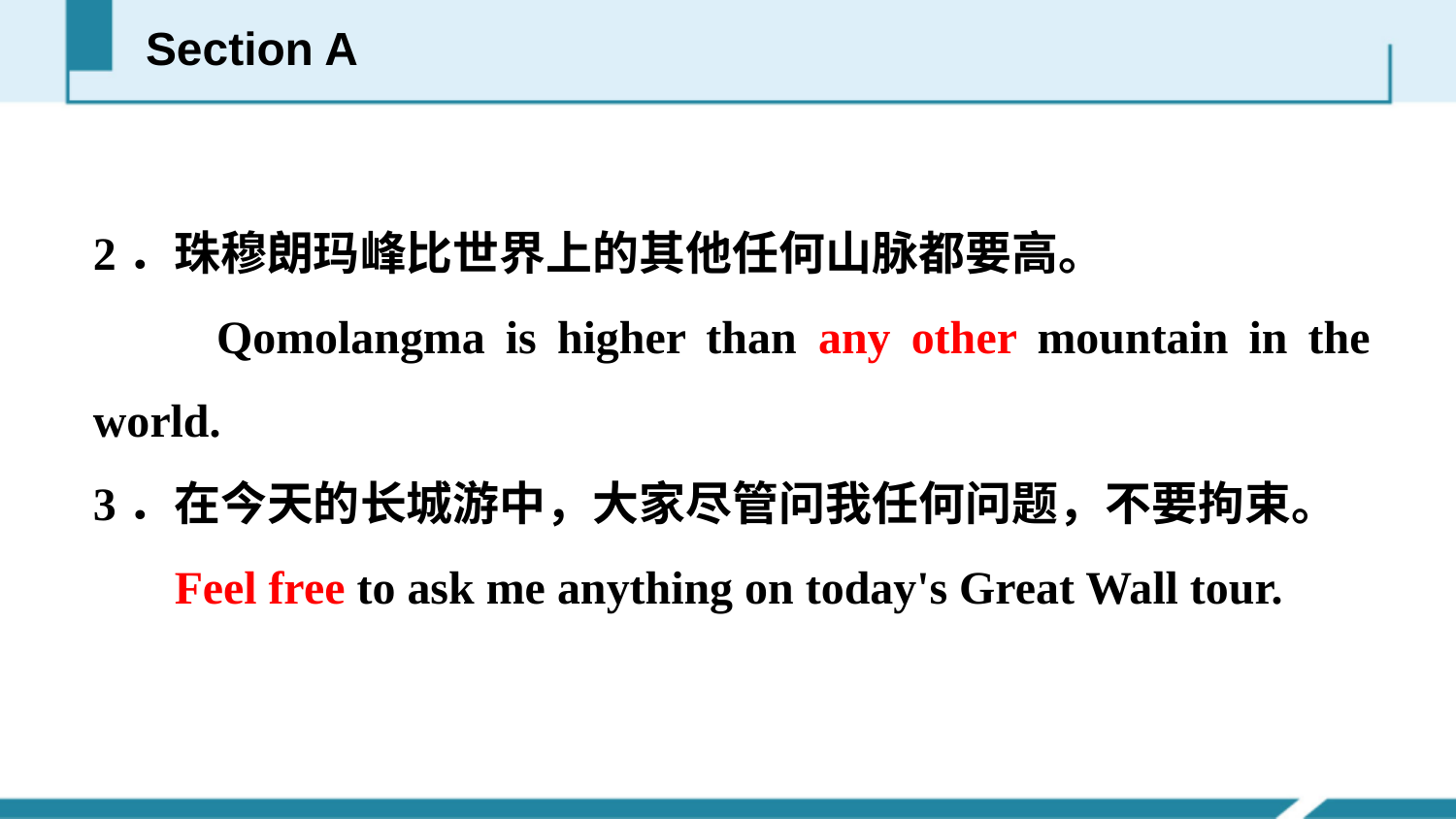

Section A
2．珠穆朗玛峰比世界上的其他任何山脉都要高。
      Qomolangma is higher than any other mountain in the world.
3．在今天的长城游中，大家尽管问我任何问题，不要拘束。
       Feel free to ask me anything on today's Great Wall tour.